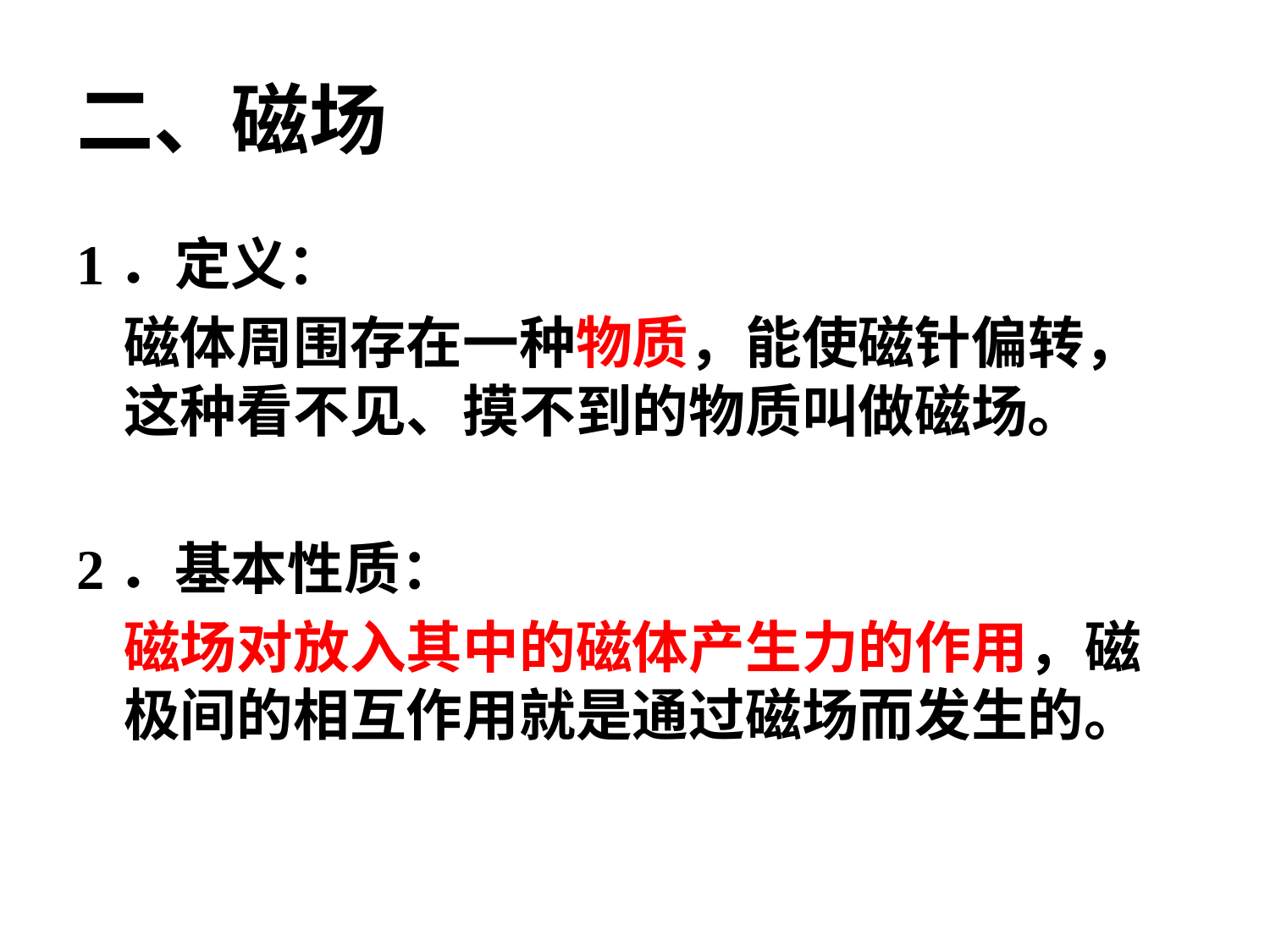

# 二、磁场
1．定义：
磁体周围存在一种物质，能使磁针偏转，这种看不见、摸不到的物质叫做磁场。

2．基本性质：
磁场对放入其中的磁体产生力的作用，磁极间的相互作用就是通过磁场而发生的。